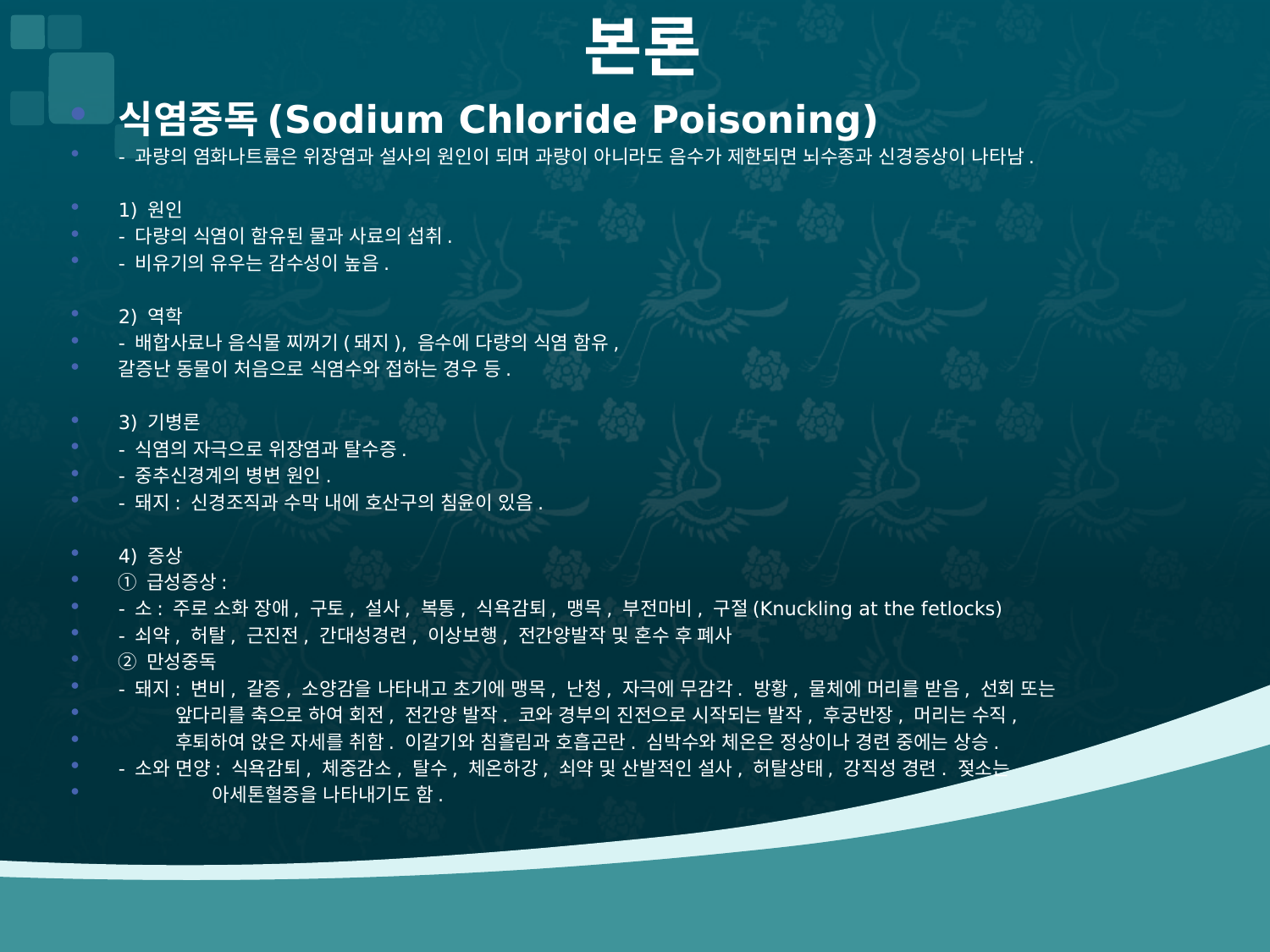

# 본론
식염중독(Sodium Chloride Poisoning)
- 과량의 염화나트륨은 위장염과 설사의 원인이 되며 과량이 아니라도 음수가 제한되면 뇌수종과 신경증상이 나타남.

1) 원인
- 다량의 식염이 함유된 물과 사료의 섭취.
- 비유기의 유우는 감수성이 높음.

2) 역학
- 배합사료나 음식물 찌꺼기(돼지), 음수에 다량의 식염 함유,
갈증난 동물이 처음으로 식염수와 접하는 경우 등.

3) 기병론
- 식염의 자극으로 위장염과 탈수증.
- 중추신경계의 병변 원인.
- 돼지: 신경조직과 수막 내에 호산구의 침윤이 있음.

4) 증상
① 급성증상:
- 소: 주로 소화 장애, 구토, 설사, 복통, 식욕감퇴, 맹목, 부전마비, 구절(Knuckling at the fetlocks)
- 쇠약, 허탈, 근진전, 간대성경련, 이상보행, 전간양발작 및 혼수 후 폐사
② 만성중독
- 돼지: 변비, 갈증, 소양감을 나타내고 초기에 맹목, 난청, 자극에 무감각. 방황, 물체에 머리를 받음, 선회 또는
          앞다리를 축으로 하여 회전, 전간양 발작. 코와 경부의 진전으로 시작되는 발작, 후궁반장, 머리는 수직,
          후퇴하여 앉은 자세를 취함. 이갈기와 침흘림과 호흡곤란. 심박수와 체온은 정상이나 경련 중에는 상승.
- 소와 면양: 식욕감퇴, 체중감소, 탈수, 체온하강, 쇠약 및 산발적인 설사, 허탈상태, 강직성 경련. 젖소는
                 아세톤혈증을 나타내기도 함.